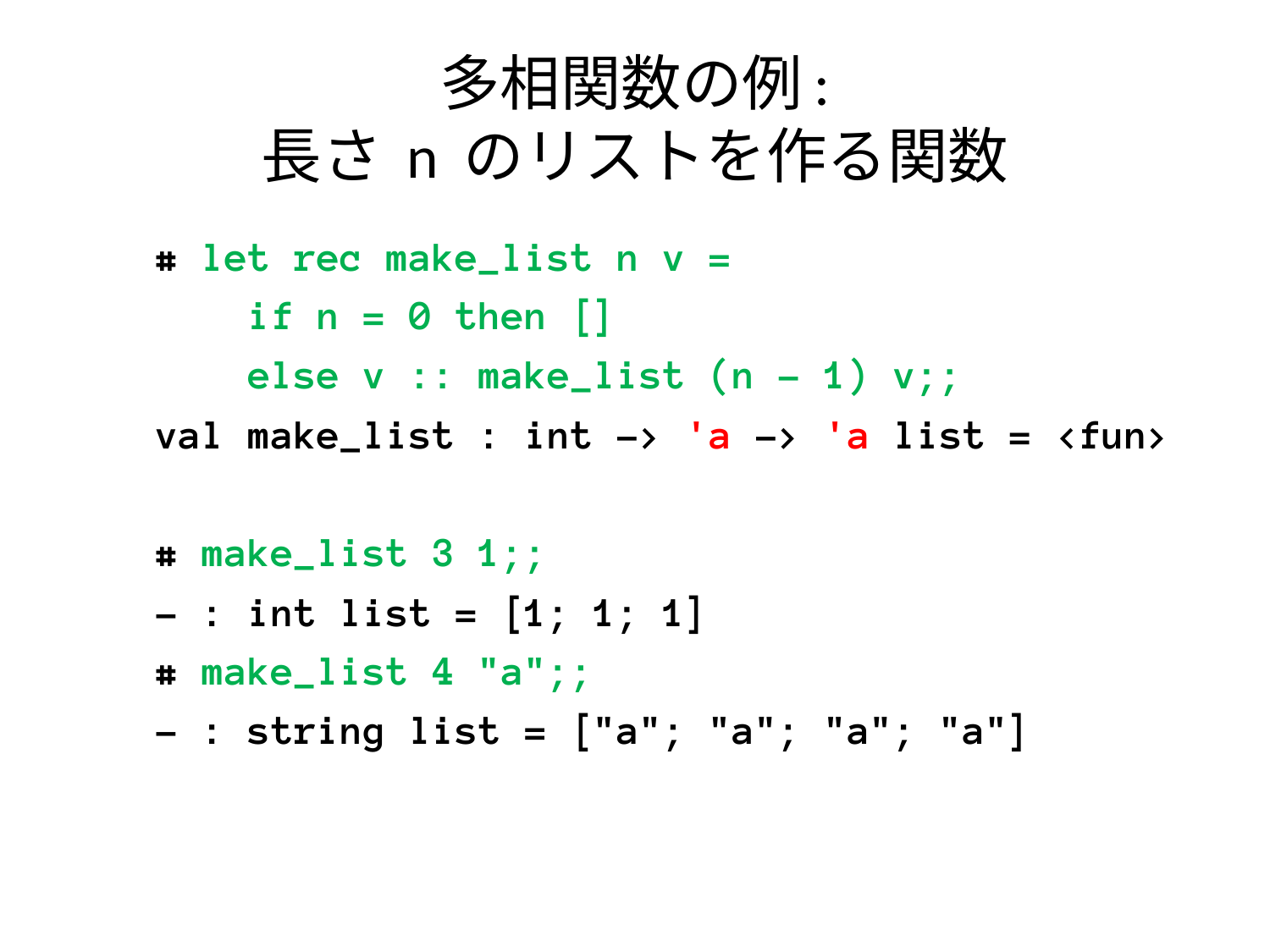

# 多相関数の例: 長さ n のリストを作る関数
# let rec make_list n v =
    if n = 0 then []
    else v :: make_list (n – 1) v;;
val make_list : int -> 'a -> 'a list = <fun>

# make_list 3 1;;
- : int list = [1; 1; 1]
# make_list 4 "a";;
- : string list = ["a"; "a"; "a"; "a"]